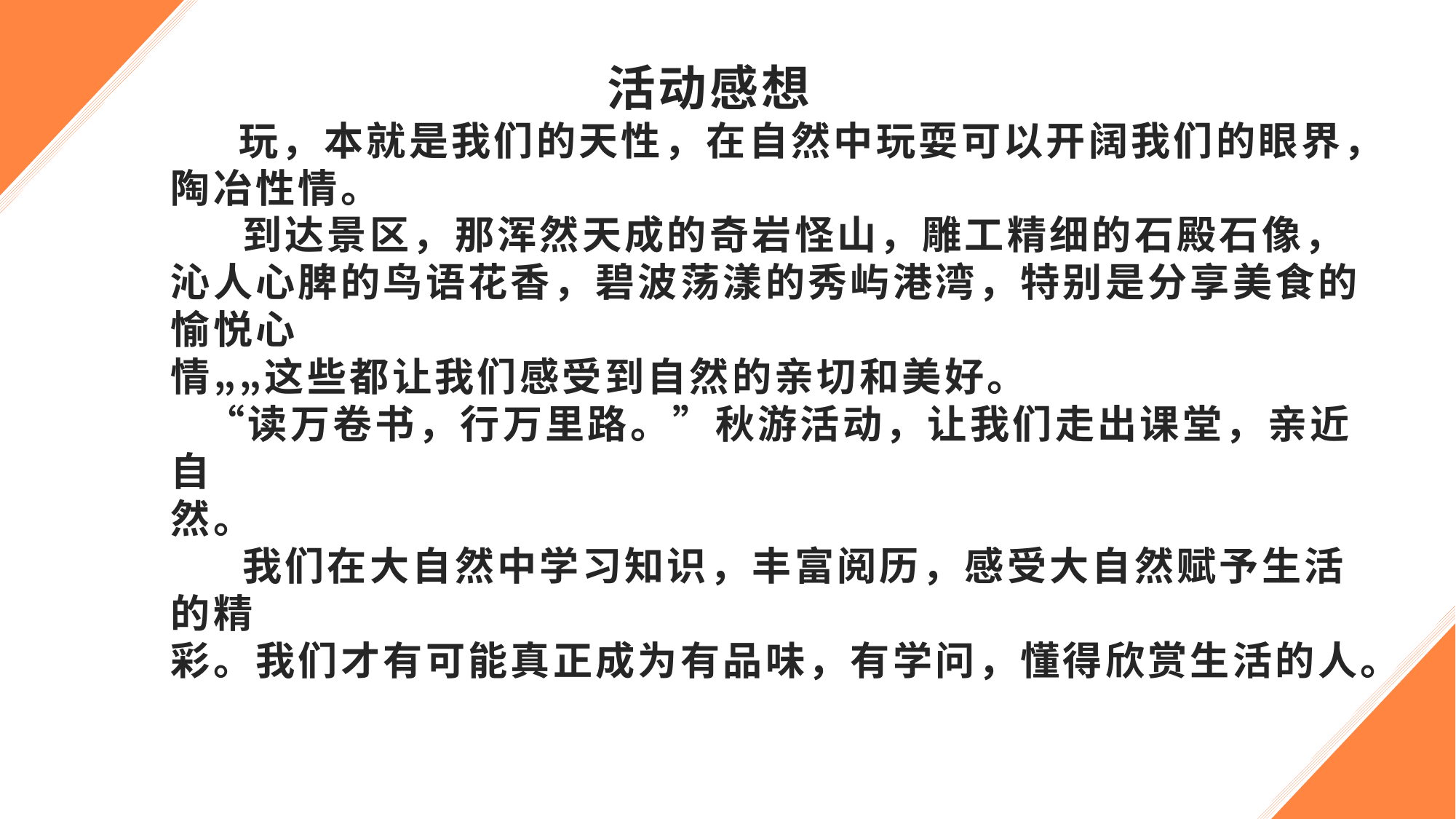

# 活动感想 玩，本就是我们的天性，在自然中玩耍可以开阔我们的眼界，陶冶性情。 到达景区，那浑然天成的奇岩怪山，雕工精细的石殿石像，沁人心脾的鸟语花香，碧波荡漾的秀屿港湾，特别是分享美食的愉悦心 情„„这些都让我们感受到自然的亲切和美好。   “读万卷书，行万里路。”秋游活动，让我们走出课堂，亲近自 然。 我们在大自然中学习知识，丰富阅历，感受大自然赋予生活的精 彩。我们才有可能真正成为有品味，有学问，懂得欣赏生活的人。